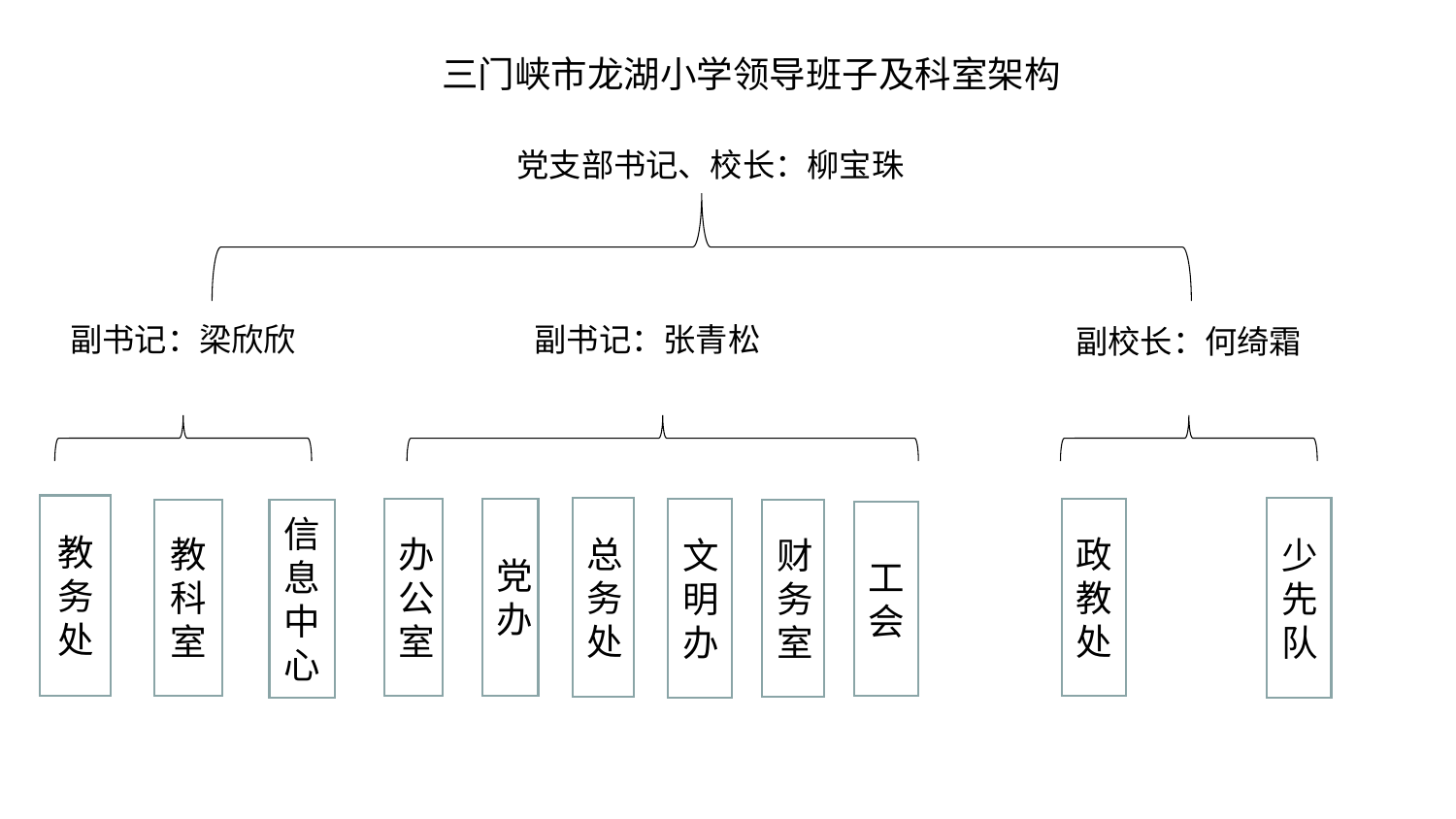

三门峡市龙湖小学领导班子及科室架构
党支部书记、校长：柳宝珠

副书记：梁欣欣
  副书记：张青松
副校长：何绮霜

教务处
总务处
少先队
办公室
党办
文明办
政教处
信息中心
教科室
财务室
工会